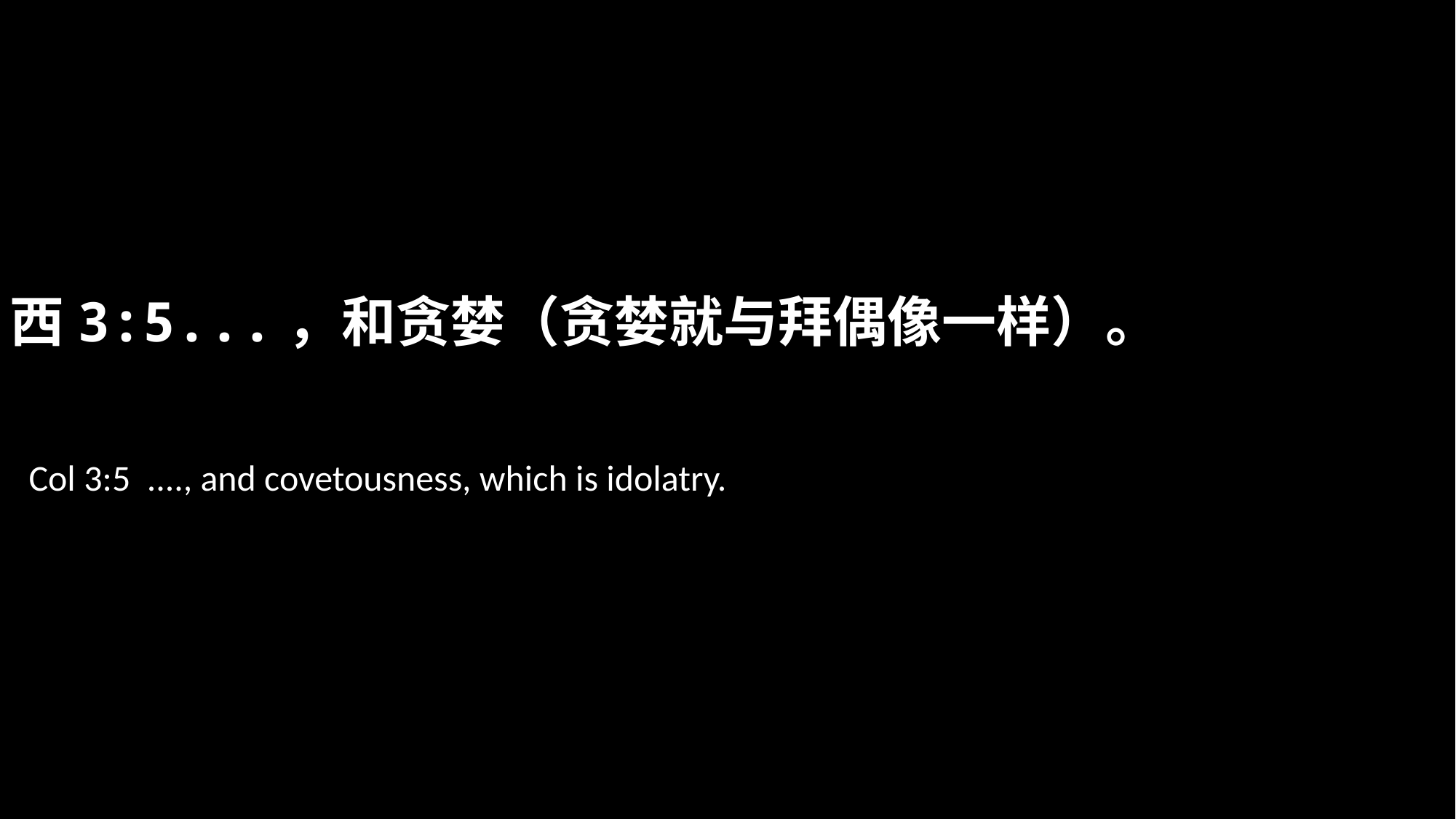

西3:5...，和贪婪（贪婪就与拜偶像一样）。
Col 3:5  ...., and covetousness, which is idolatry.